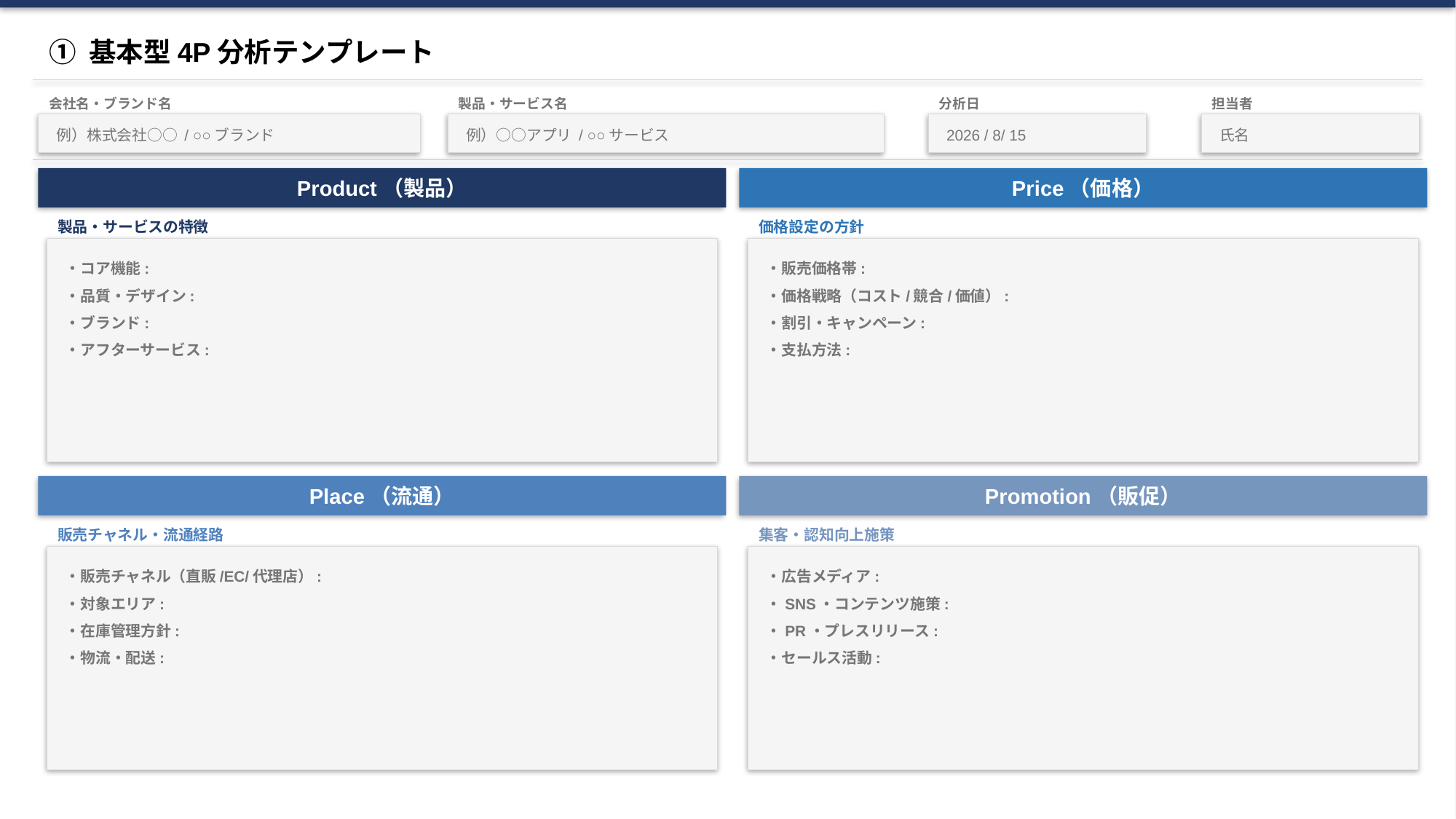

① 基本型4P分析テンプレート
会社名・ブランド名
製品・サービス名
分析日
担当者

例）株式会社○○ / ○○ブランド
例）○○アプリ / ○○サービス
2026 / 8/ 15
氏名
Product（製品）
Price（価格）
製品・サービスの特徴
価格設定の方針

・コア機能:
・品質・デザイン:
・ブランド:
・アフターサービス:
・販売価格帯:
・価格戦略（コスト/競合/価値）:
・割引・キャンペーン:
・支払方法:
Place（流通）
Promotion（販促）
販売チャネル・流通経路
集客・認知向上施策

・販売チャネル（直販/EC/代理店）:
・対象エリア:
・在庫管理方針:
・物流・配送:
・広告メディア:
・SNS・コンテンツ施策:
・PR・プレスリリース:
・セールス活動: